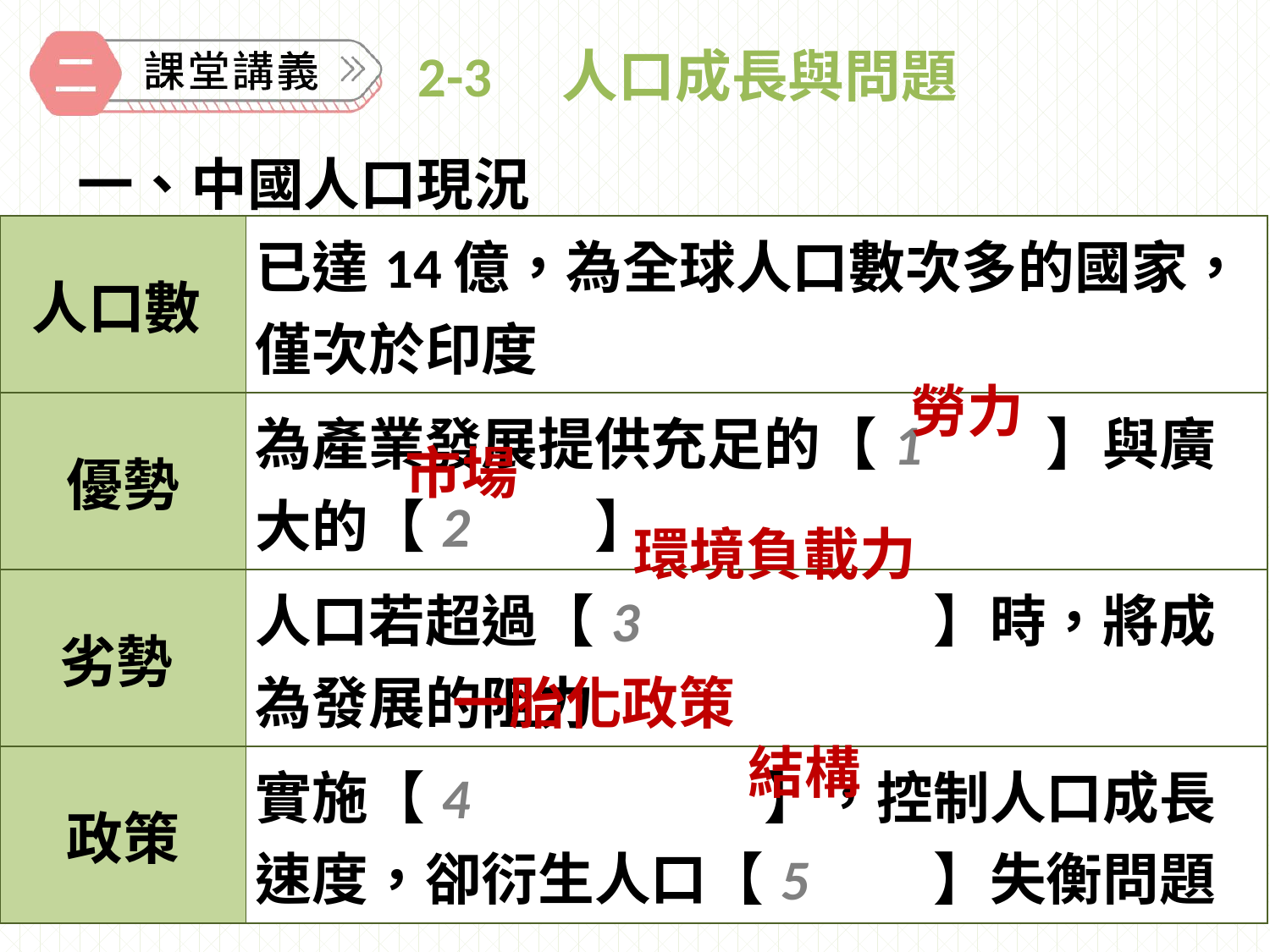

# 2-3　人口成長與問題
一、中國人口現況
| 人口數 | 已達14億，為全球人口數次多的國家，僅次於印度 |
| --- | --- |
| 優勢 | 為產業發展提供充足的【1　　】與廣大的【2　　】 |
| 劣勢 | 人口若超過【3　　　　　】時，將成為發展的阻力 |
| 政策 | 實施【4　　　　　】，控制人口成長速度，卻衍生人口【5　　】失衡問題 |
勞力
市場
環境負載力
一胎化政策
結構